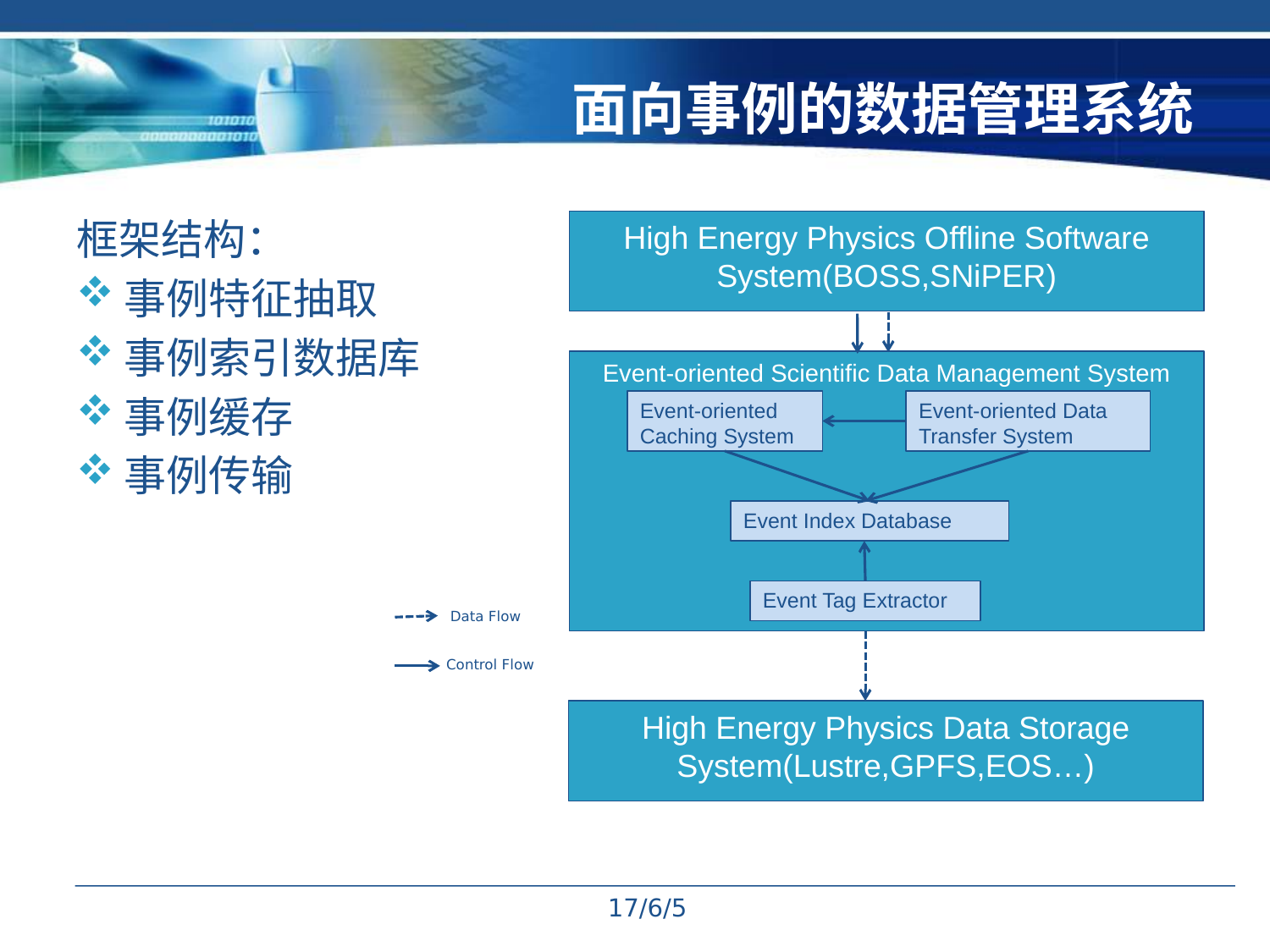

# 面向事例的数据管理系统
框架结构：
事例特征抽取
事例索引数据库
事例缓存
事例传输
High Energy Physics Offline Software System(BOSS,SNiPER)
Event-oriented Scientific Data Management System

Event-oriented
Caching System
Event-oriented Data Transfer System
Event Index Database
Event Tag Extractor
Data Flow
Control Flow
High Energy Physics Data Storage System(Lustre,GPFS,EOS…)
17/6/5